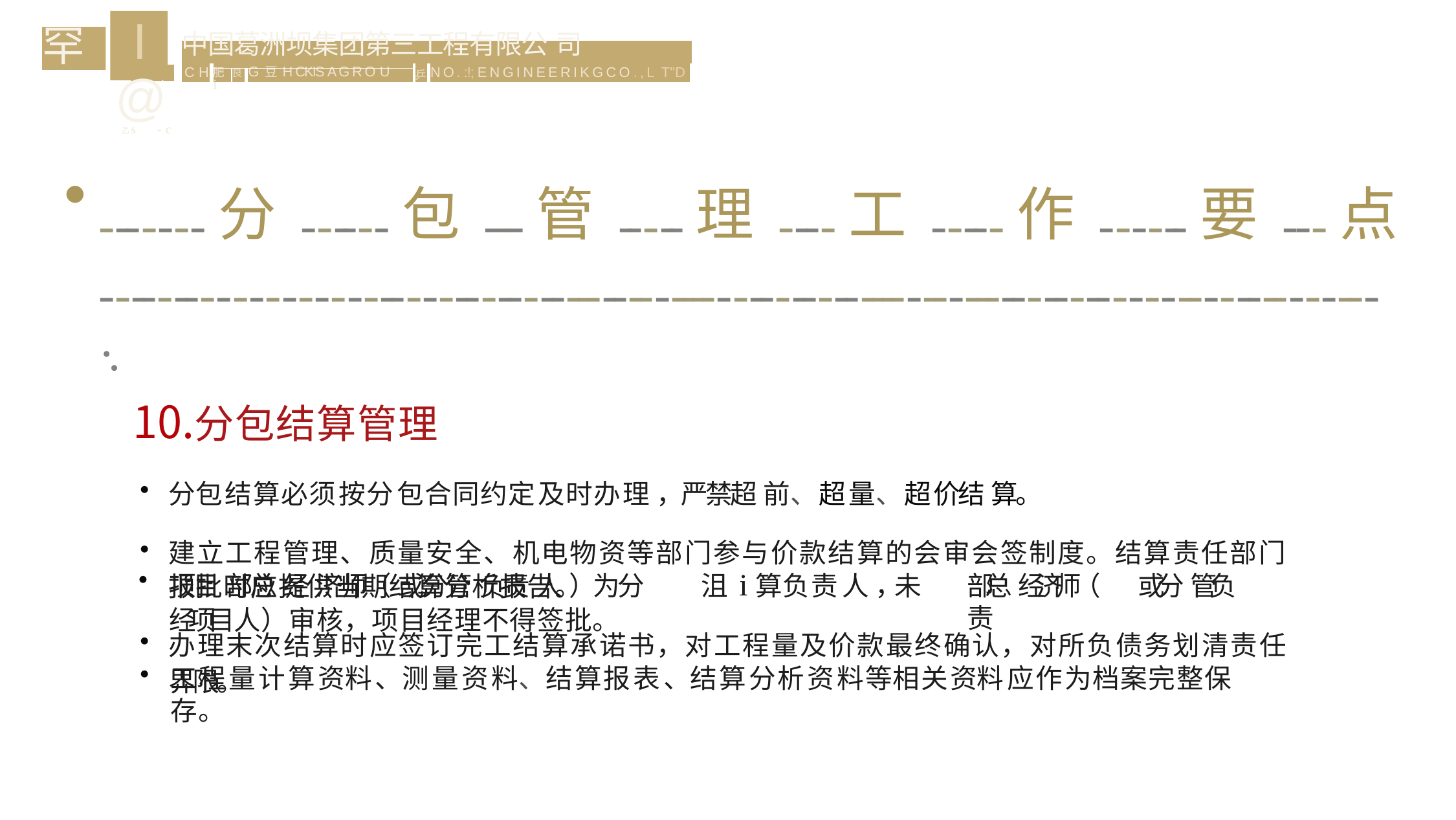

# I@
乙s	- c
罕
| 中 国 葛 洲 坝 集 团 第 三 工 程 有 限 公 司 |  |  |  |  |  |
| --- | --- | --- | --- | --- | --- |
| C H |  |  |  | 乒 | N O . :!; ENGINEERIKGCO.,L T"D |
|  | 肥i | 良 | G 豆 H CKIS A G R O U |  |  |

-------分------包---管-----理----工-----作------要---点 ------------------------------------------------------------------------------------------·.
分包结算管理
分包结算必须按分包合同约定及时办理 ，严禁超 前、超量、超价结 算。

建立工程管理、质量安全、机电物资等部门参与价款结算的会审会签制度。结算责任部门 报批时应提供当期结算分析报告。
办理末次结算时应签订完工结算承诺书，对工程量及价款最终确认，对所负债务划清责任 界限。
项目 部总 经 济师（ 或分管 负责 人 ）为分	沮i算负责人 ，未经项目 人）审核，项目经理不得签批。
部 总 经 济 师（	或分 管负责
工程量计算资料、测量资料、结算报表、结算分析资料等相关资料应作为档案完整保存。